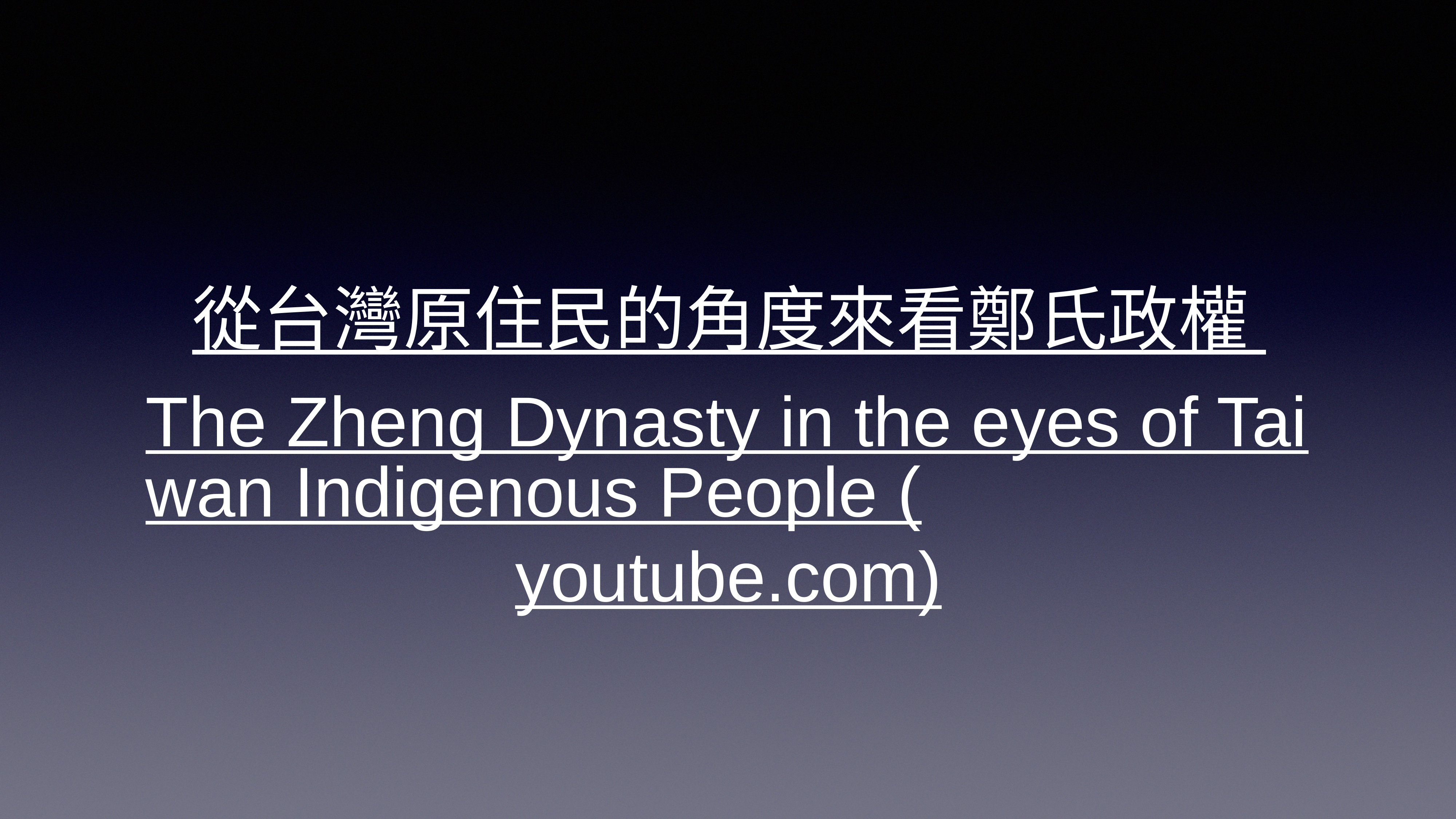

# 從台灣原住民的角度來看鄭氏政權 The Zheng Dynasty in the eyes of Taiwan Indigenous People (youtube.com)